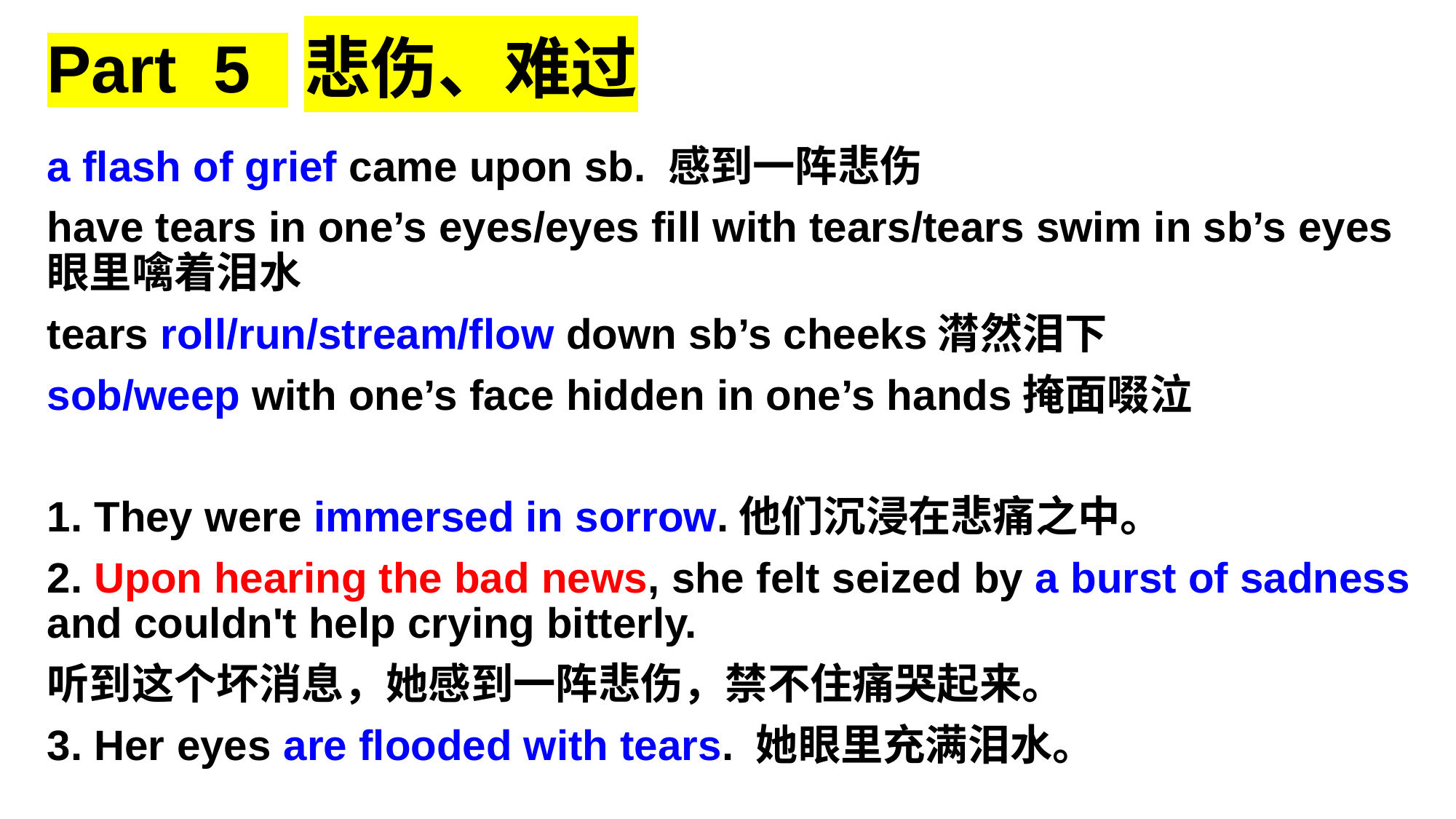

# Part  5  悲伤、难过
a flash of grief came upon sb. 感到一阵悲伤
have tears in one’s eyes/eyes fill with tears/tears swim in sb’s eyes眼里噙着泪水
tears roll/run/stream/flow down sb’s cheeks潸然泪下
sob/weep with one’s face hidden in one’s hands掩面啜泣

1. They were immersed in sorrow.他们沉浸在悲痛之中。
2. Upon hearing the bad news, she felt seized by a burst of sadness and couldn't help crying bitterly.
听到这个坏消息，她感到一阵悲伤，禁不住痛哭起来。
3. Her eyes are flooded with tears. 她眼里充满泪水。